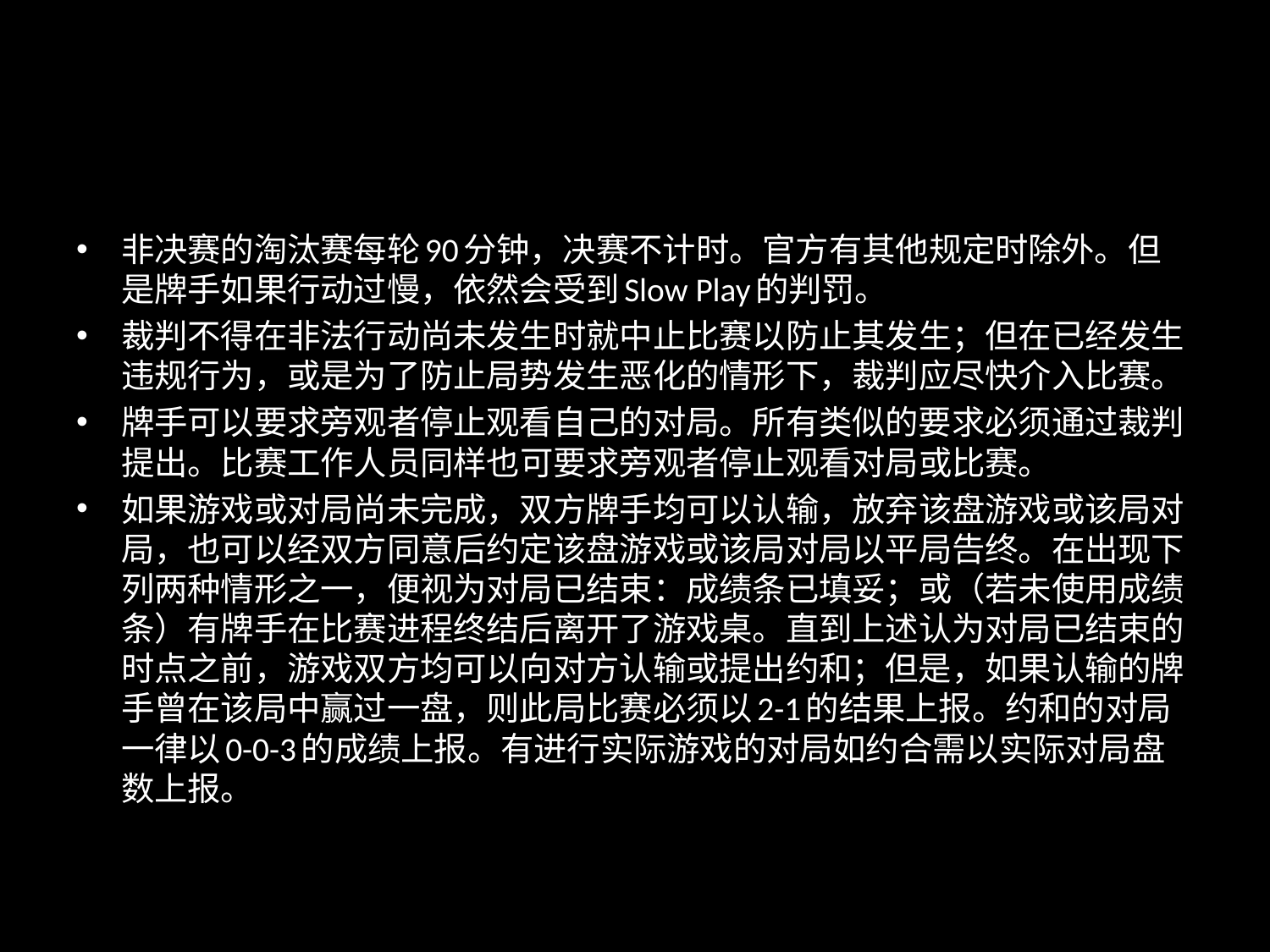

#
非决赛的淘汰赛每轮90分钟，决赛不计时。官方有其他规定时除外。但是牌手如果行动过慢，依然会受到Slow Play的判罚。
裁判不得在非法行动尚未发生时就中止比赛以防止其发生；但在已经发生违规行为，或是为了防止局势发生恶化的情形下，裁判应尽快介入比赛。
牌手可以要求旁观者停止观看自己的对局。所有类似的要求必须通过裁判提出。比赛工作人员同样也可要求旁观者停止观看对局或比赛。
如果游戏或对局尚未完成，双方牌手均可以认输，放弃该盘游戏或该局对局，也可以经双方同意后约定该盘游戏或该局对局以平局告终。在出现下列两种情形之一，便视为对局已结束：成绩条已填妥；或（若未使用成绩条）有牌手在比赛进程终结后离开了游戏桌。直到上述认为对局已结束的时点之前，游戏双方均可以向对方认输或提出约和；但是，如果认输的牌手曾在该局中赢过一盘，则此局比赛必须以2-1的结果上报。约和的对局一律以0-0-3的成绩上报。有进行实际游戏的对局如约合需以实际对局盘数上报。